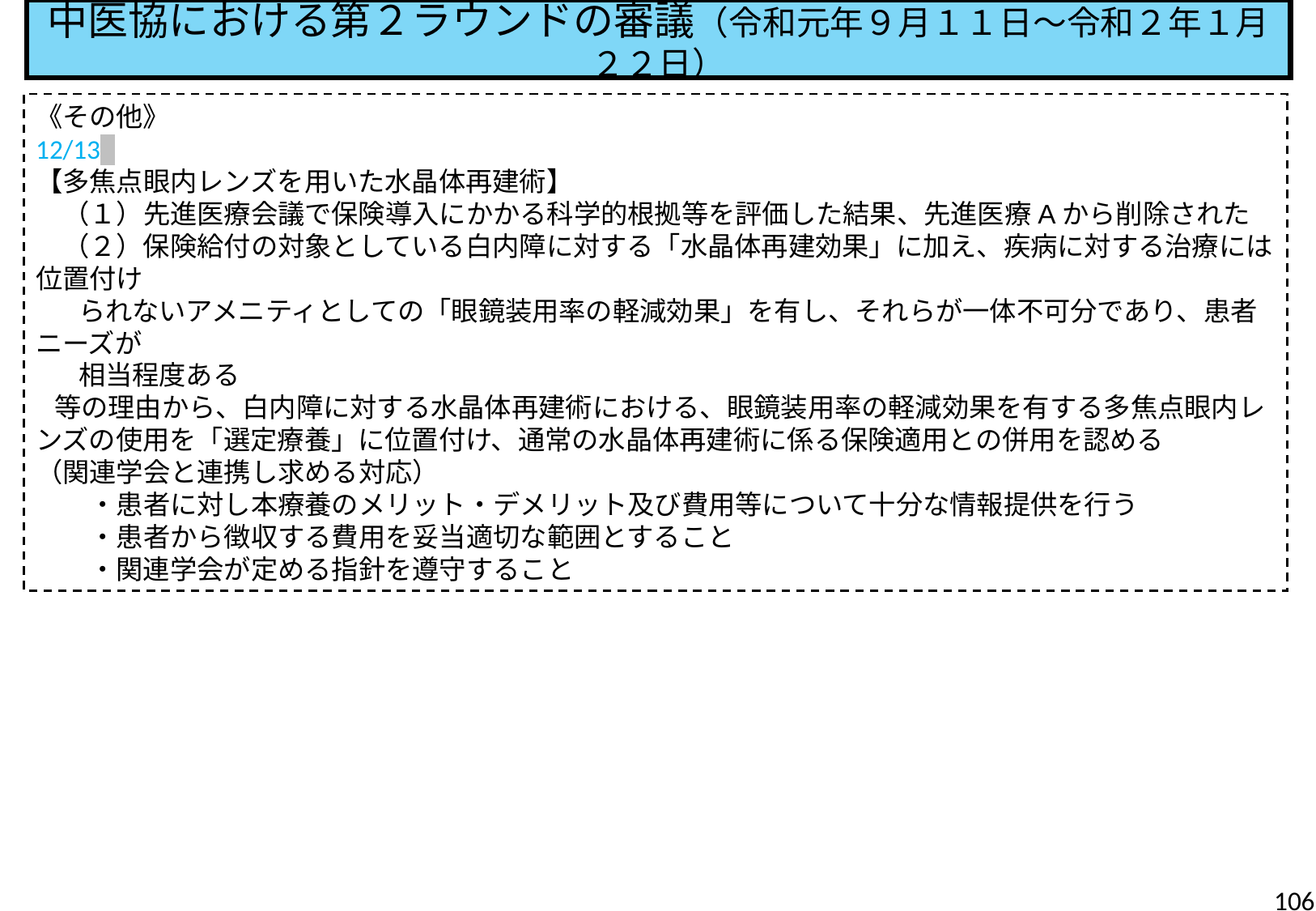

中医協における第２ラウンドの審議（令和元年９月１１日～令和２年１月２２日）
《その他》
12/13
【多焦点眼内レンズを用いた水晶体再建術】
　（１）先進医療会議で保険導入にかかる科学的根拠等を評価した結果、先進医療Aから削除された
　（２）保険給付の対象としている白内障に対する「水晶体再建効果」に加え、疾病に対する治療には位置付け
      られないアメニティとしての「眼鏡装用率の軽減効果」を有し、それらが一体不可分であり、患者ニーズが
      相当程度ある
  等の理由から、白内障に対する水晶体再建術における、眼鏡装用率の軽減効果を有する多焦点眼内レンズの使用を「選定療養」に位置付け、通常の水晶体再建術に係る保険適用との併用を認める
（関連学会と連携し求める対応）
　　・患者に対し本療養のメリット・デメリット及び費用等について十分な情報提供を行う
　　・患者から徴収する費用を妥当適切な範囲とすること
　　・関連学会が定める指針を遵守すること
106